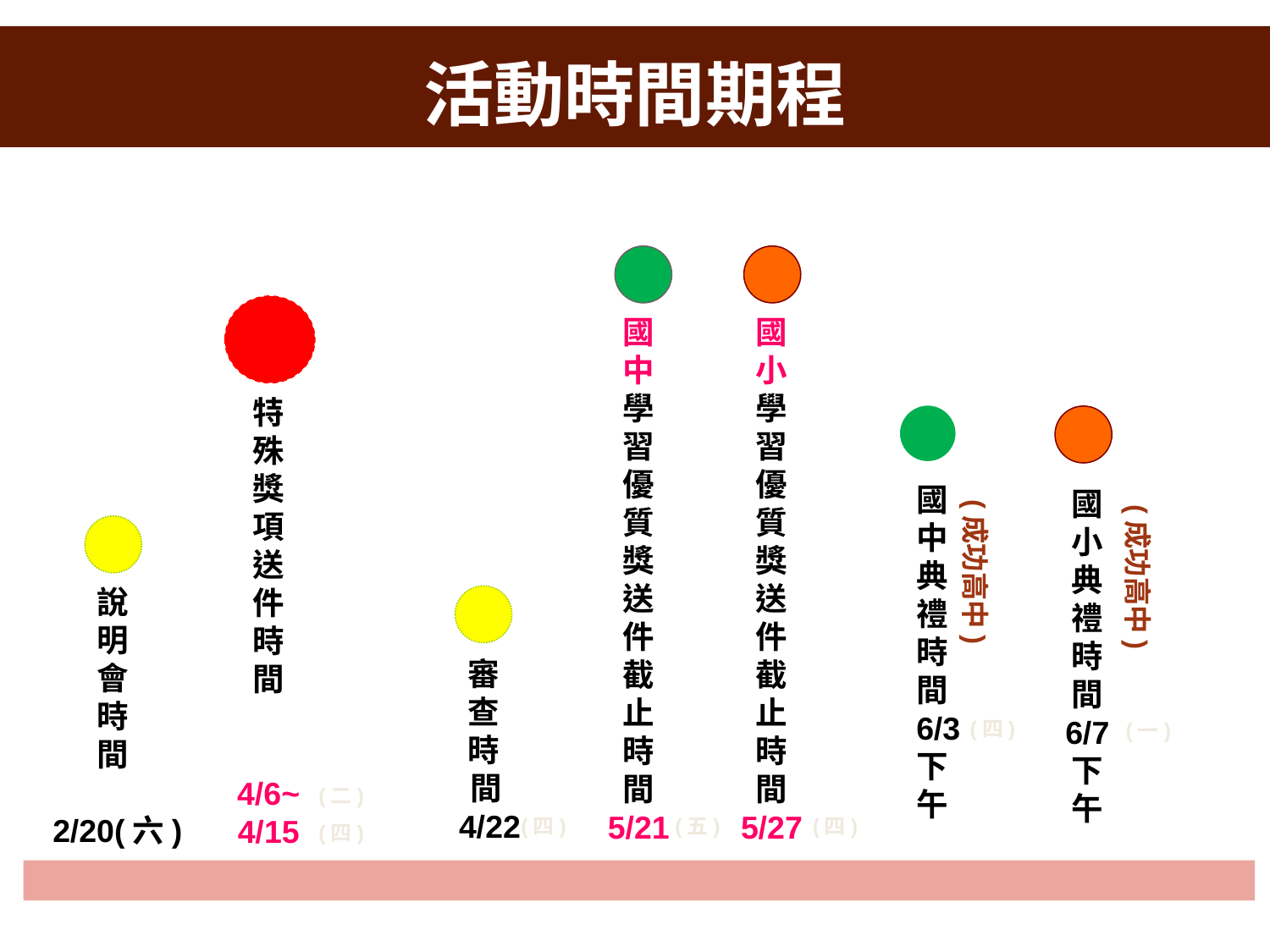

活動時間期程

國
中
學
習
優
質
獎
送
件
截
止
時
間
5/21

國
小
學
習
優
質
獎
送
件
截
止
時
間
5/27
特
殊
獎
項
送
件
時
間

4/6~
4/15

國
中
典
禮
時
間
6/3
下
午
國
小
典
禮
時
間
6/7
下
午
(成功高中)
(成功高中)

說
明
會
時
間

 2/20(六)

審
查
時
間
4/22
(四)
(一)
(二)
(四)
(五)
(四)
(四)